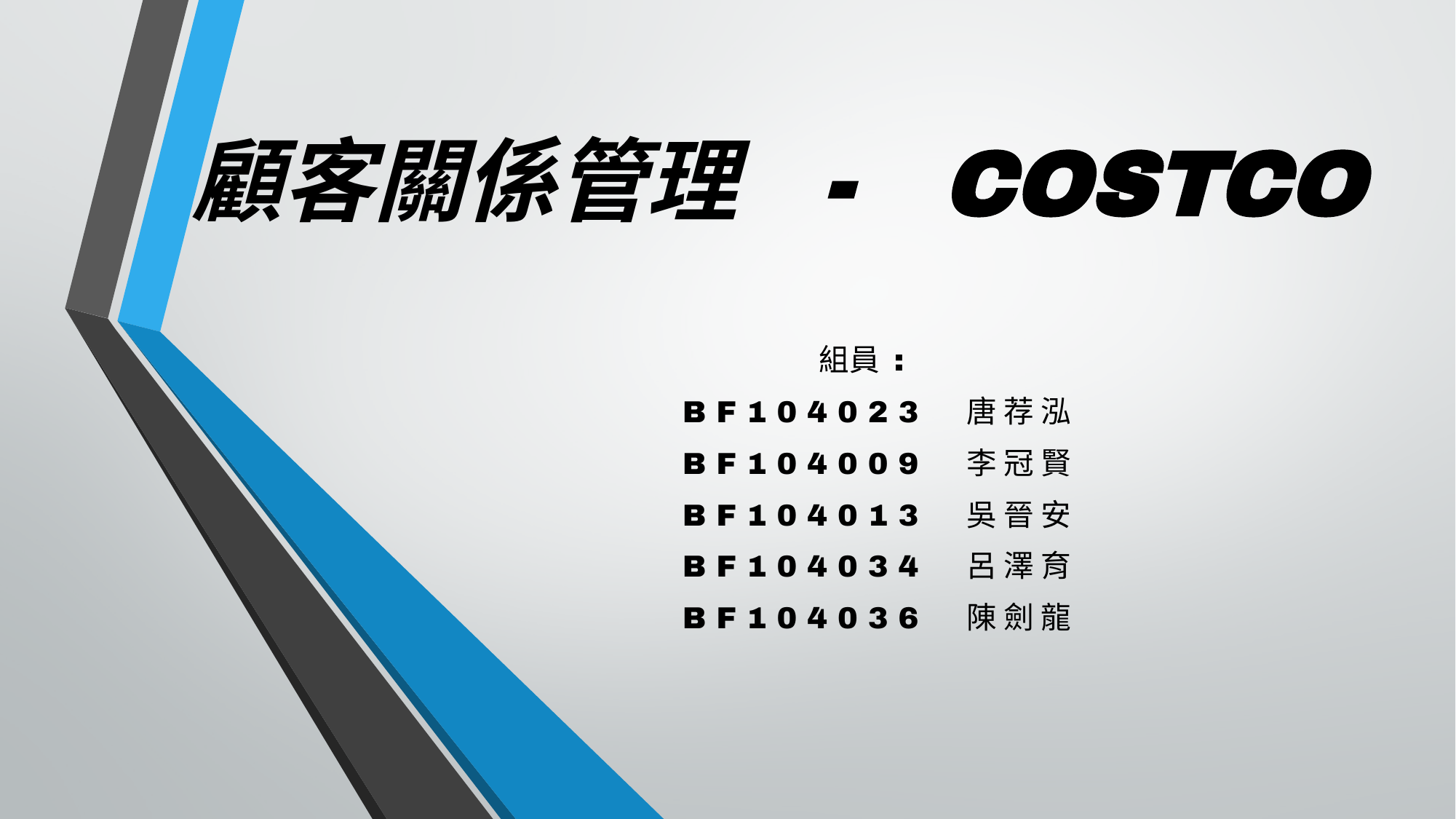

# 顧客關係管理   -   COSTCO
組員 :
B F 1 0 4 0 2 3    唐 荐 泓
B F 1 0 4 0 0 9    李 冠 賢
B F 1 0 4 0 1 3    吳 晉 安
B F 1 0 4 0 3 4    呂 澤 育
B F 1 0 4 0 3 6    陳 劍 龍